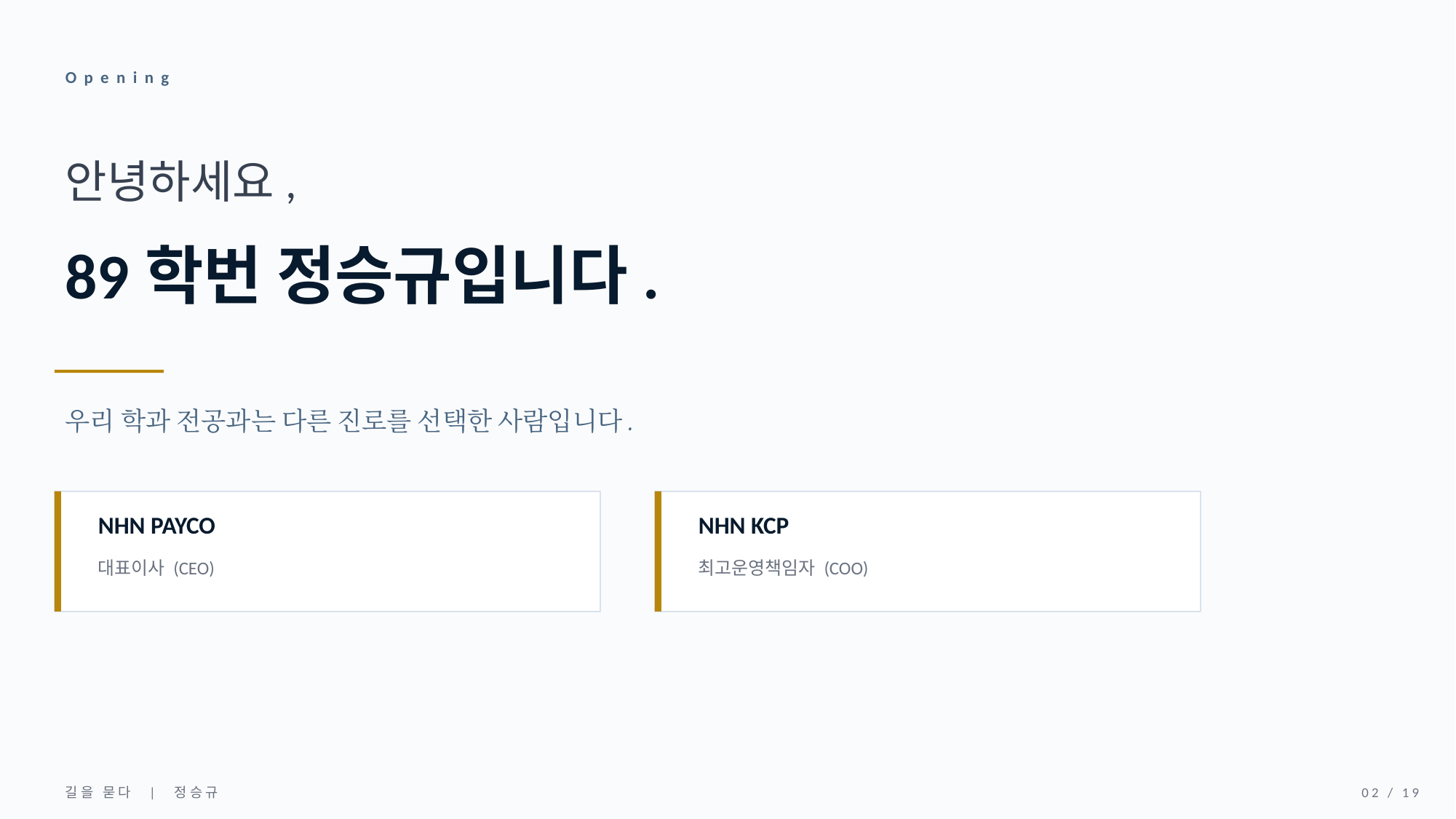

Opening
안녕하세요,
89학번 정승규입니다.

우리 학과 전공과는 다른 진로를 선택한 사람입니다.

NHN PAYCO
NHN KCP
대표이사 (CEO)
최고운영책임자 (COO)
길을 묻다  |  정승규
02 / 19